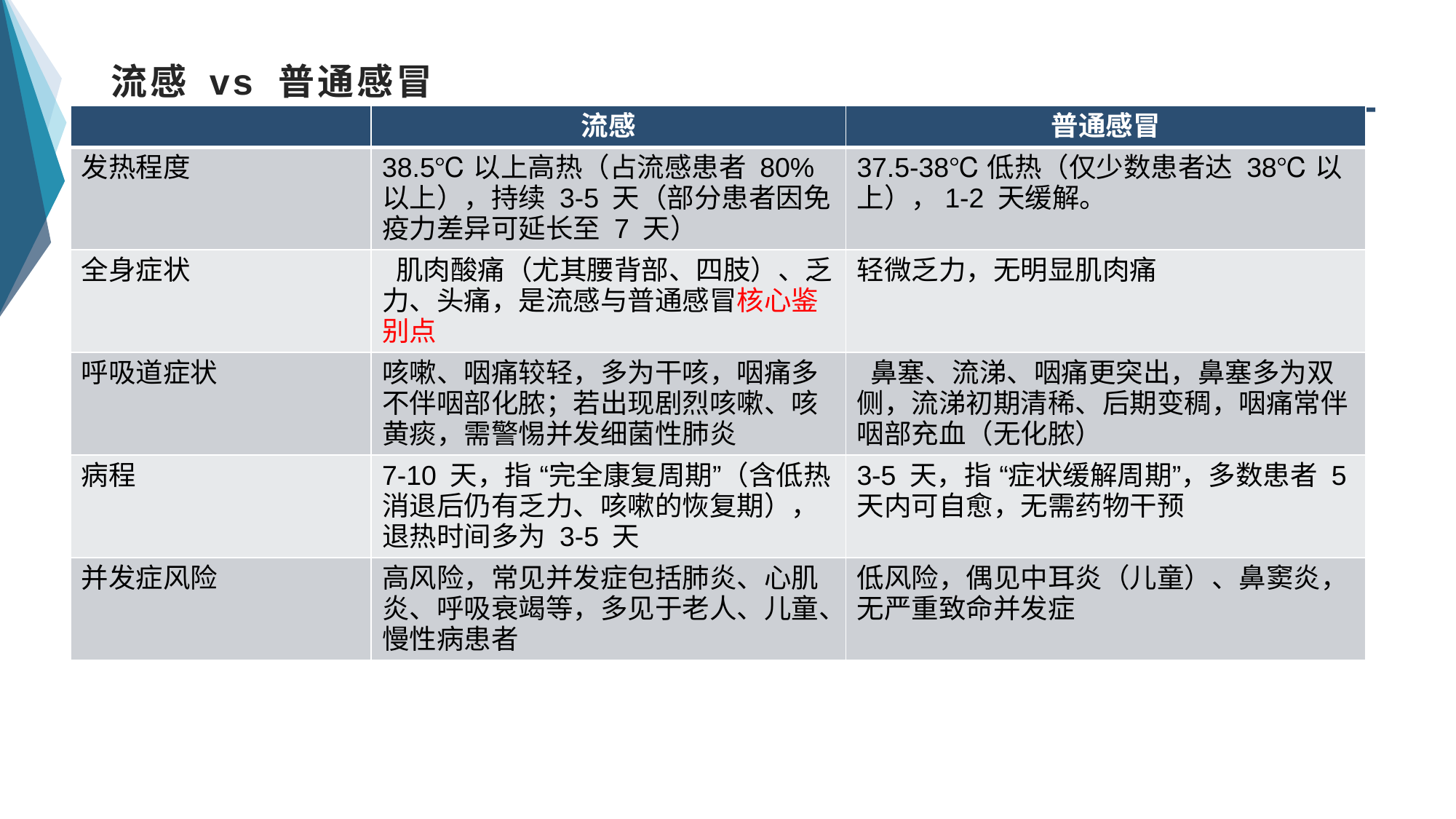

# 流感 vs 普通感冒
|  | 流感 | 普通感冒 |
| --- | --- | --- |
| 发热程度 | 38.5℃以上高热（占流感患者 80% 以上），持续 3-5 天（部分患者因免疫力差异可延长至 7 天） | 37.5-38℃低热（仅少数患者达 38℃以上），1-2 天缓解。 |
| 全身症状 | 肌肉酸痛（尤其腰背部、四肢）、乏力、头痛，是流感与普通感冒核心鉴别点 | 轻微乏力，无明显肌肉痛 |
| 呼吸道症状 | 咳嗽、咽痛较轻，多为干咳，咽痛多不伴咽部化脓；若出现剧烈咳嗽、咳黄痰，需警惕并发细菌性肺炎 | 鼻塞、流涕、咽痛更突出，鼻塞多为双侧，流涕初期清稀、后期变稠，咽痛常伴咽部充血（无化脓） |
| 病程 | 7-10 天，指 “完全康复周期”（含低热消退后仍有乏力、咳嗽的恢复期），退热时间多为 3-5 天 | 3-5 天，指 “症状缓解周期”，多数患者 5 天内可自愈，无需药物干预 |
| 并发症风险 | 高风险，常见并发症包括肺炎、心肌炎、呼吸衰竭等，多见于老人、儿童、慢性病患者 | 低风险，偶见中耳炎（儿童）、鼻窦炎，无严重致命并发症 |

3